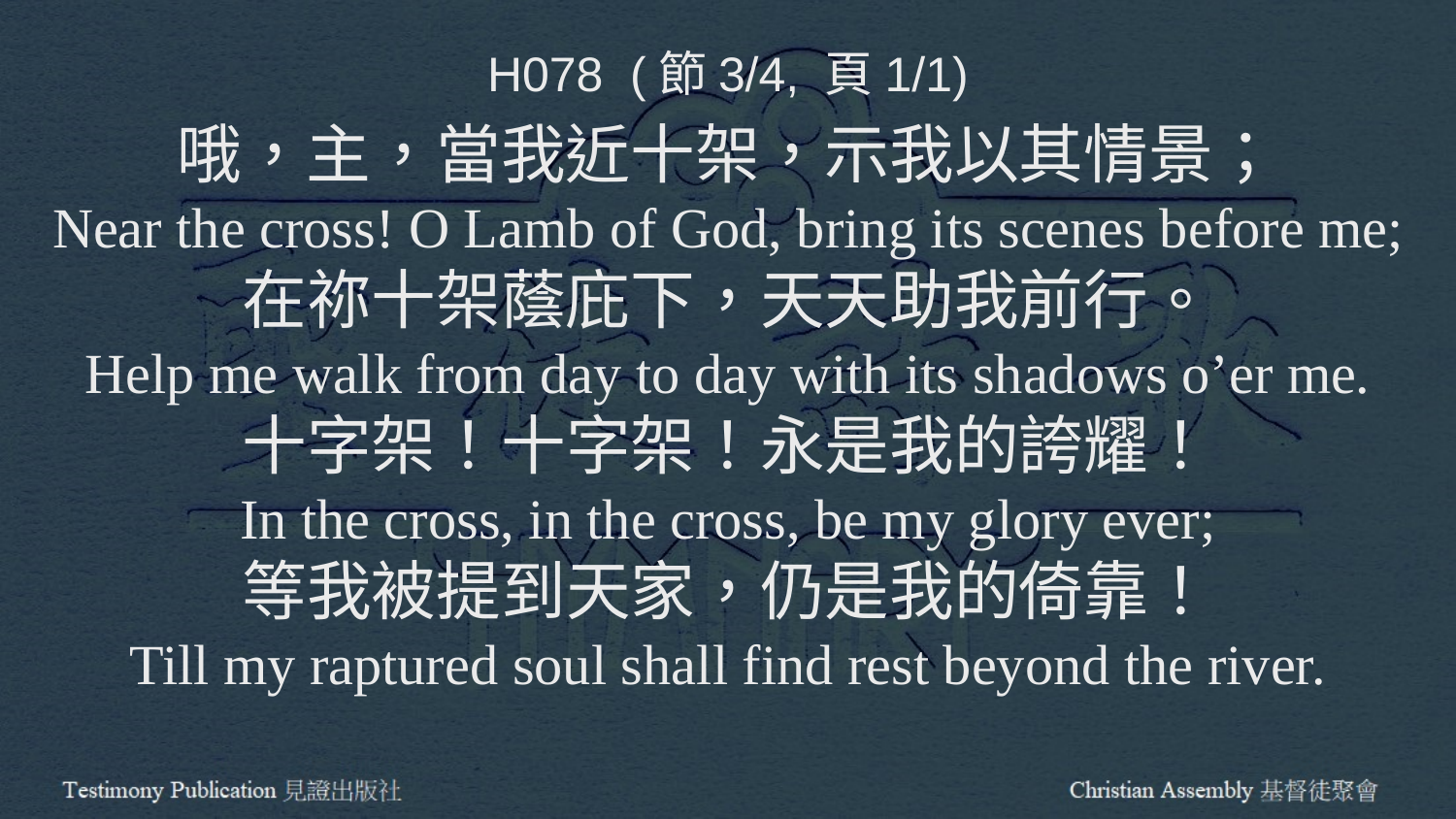

H078  (節3/4, 頁1/1)
哦，主，當我近十架，示我以其情景；
Near the cross! O Lamb of God, bring its scenes before me;
在祢十架蔭庇下，天天助我前行。
Help me walk from day to day with its shadows o’er me.
十字架！十字架！永是我的誇耀！
In the cross, in the cross, be my glory ever;
等我被提到天家，仍是我的倚靠！
Till my raptured soul shall find rest beyond the river.